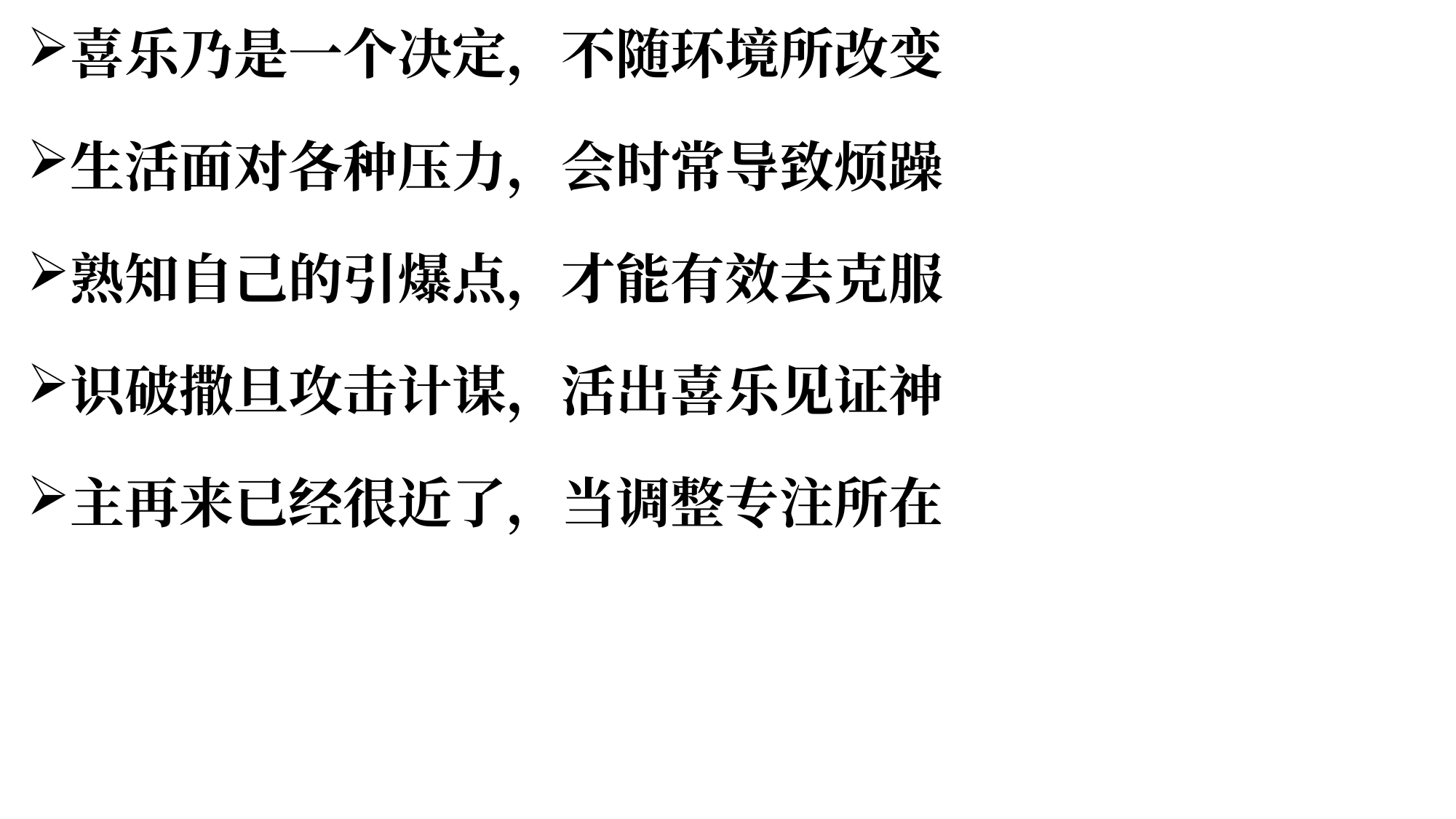

喜乐乃是一个决定，不随环境所改变

生活面对各种压力，会时常导致烦躁

熟知自己的引爆点，才能有效去克服

识破撒旦攻击计谋，活出喜乐见证神

主再来已经很近了，当调整专注所在